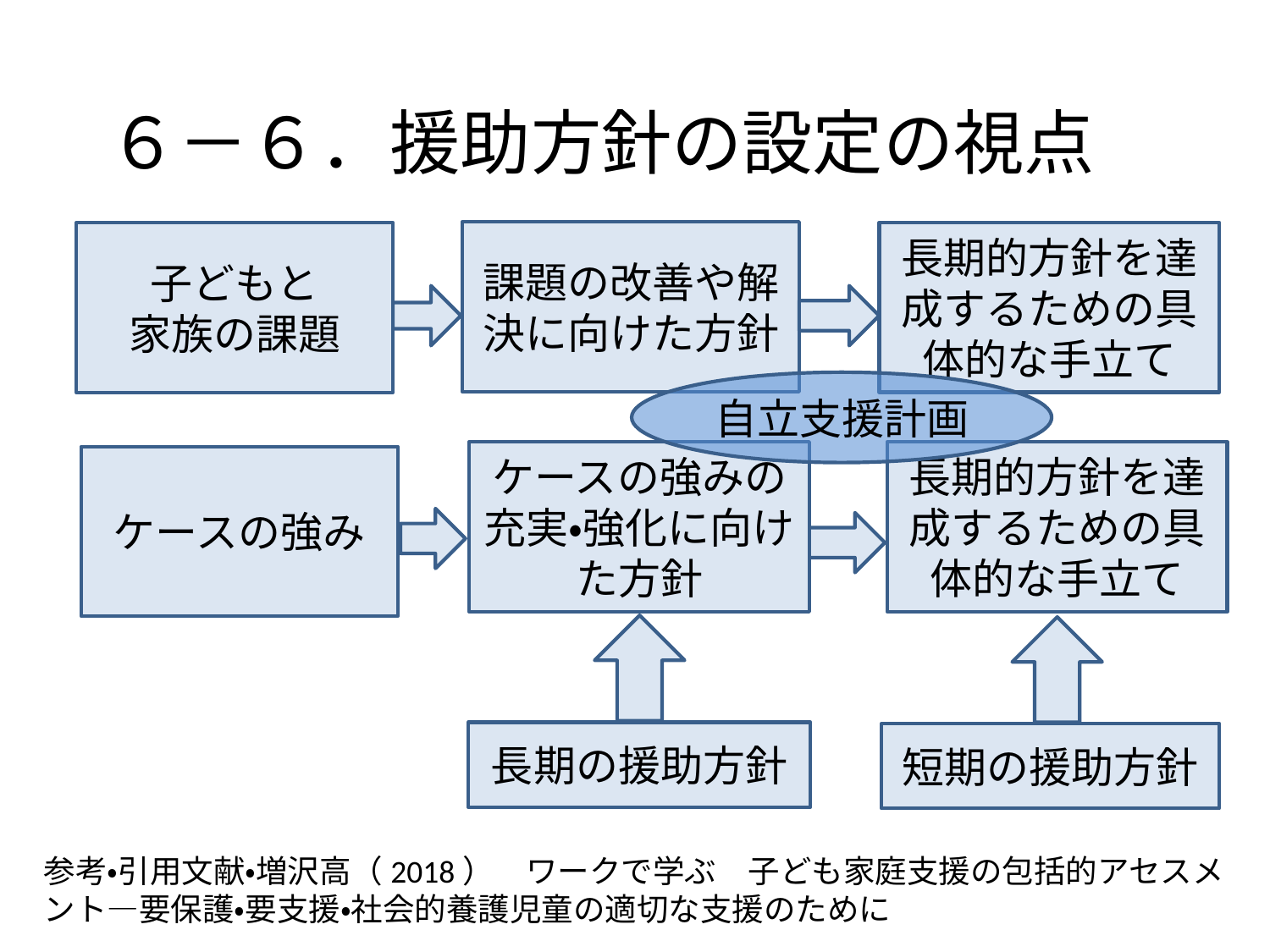

６－６．援助方針の設定の視点
課題の改善や解決に向けた方針
長期的方針を達成するための具
体的な手立て
子どもと
家族の課題

自立支援計画
ケースの強みの充実・強化に向けた方針
長期的方針を達成するための具体的な手立て
ケースの強み

長期の援助方針
短期の援助方針
参考・引用文献・増沢高（2018）　ワークで学ぶ　子ども家庭支援の包括的アセスメント―要保護・要支援・社会的養護児童の適切な支援のために